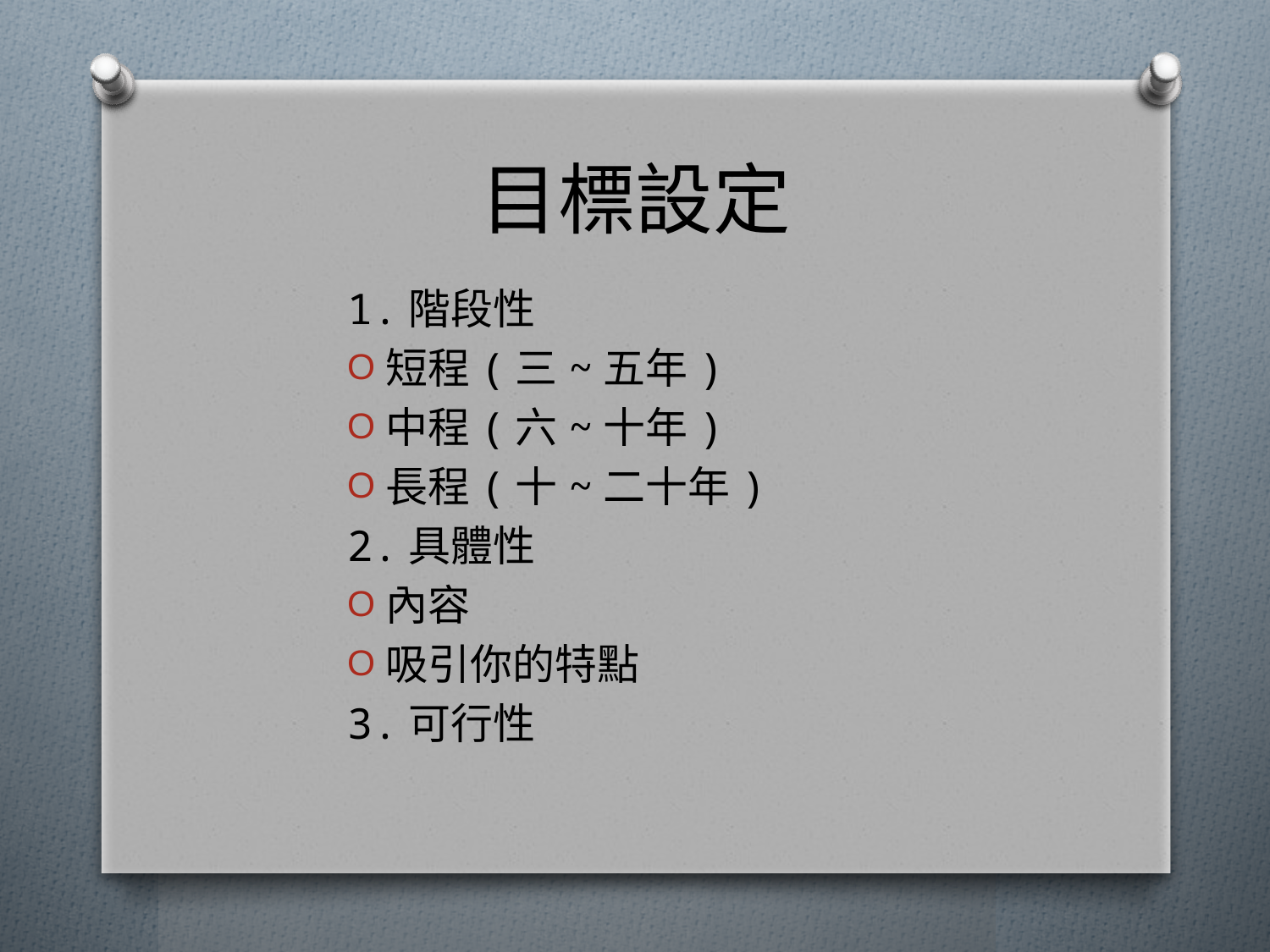

# 目標設定
1.階段性
短程(三~五年)
中程(六~十年)
長程(十~二十年)
2.具體性
內容
吸引你的特點
3.可行性